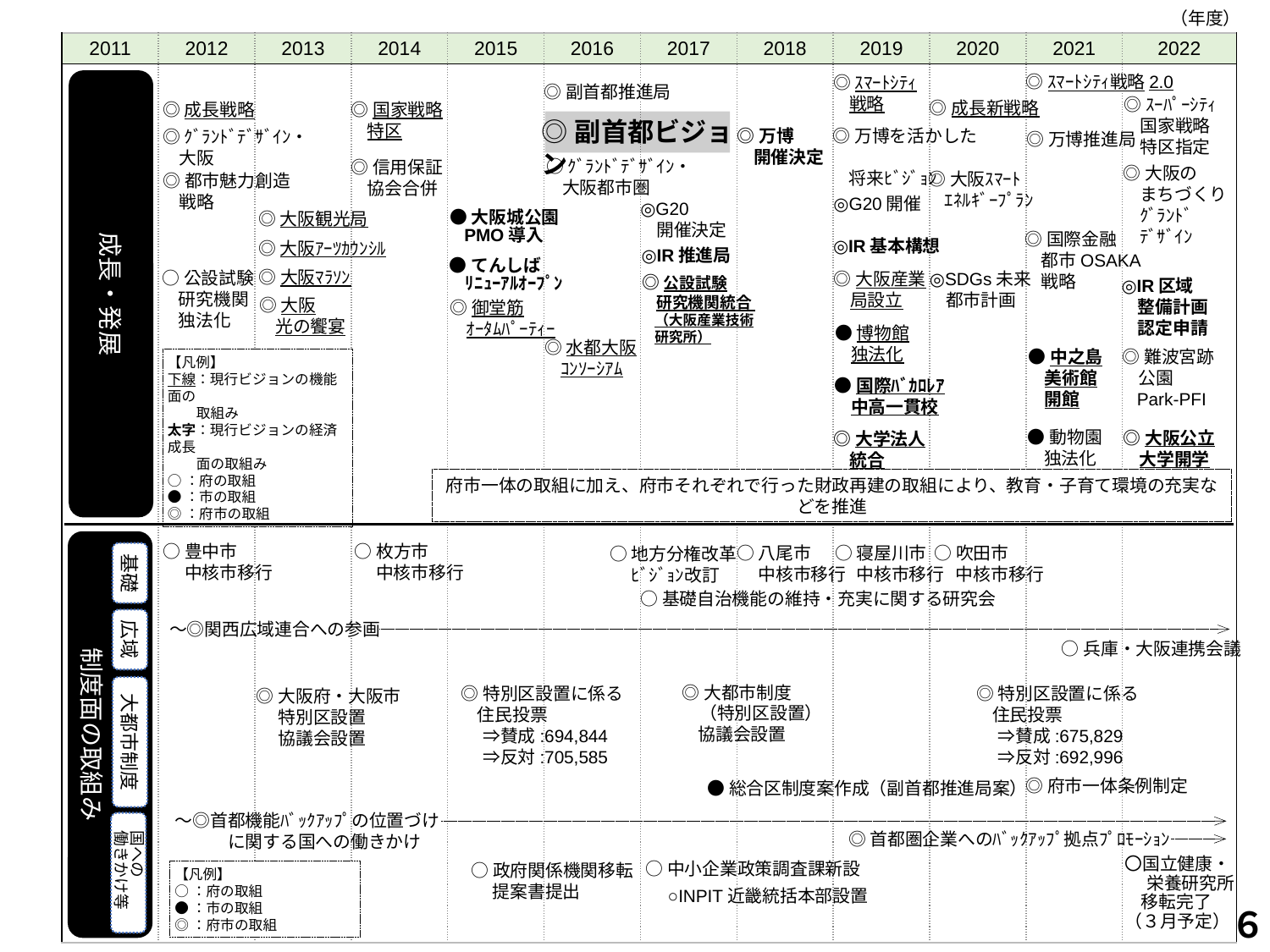

（年度）
| 2011 | 2012 | 2013 | 2014 | 2015 | 2016 | 2017 | 2018 | 2019 | 2020 | 2021 | 2022 |
| --- | --- | --- | --- | --- | --- | --- | --- | --- | --- | --- | --- |
|  |  |  |  |  |  |  |  |  |  |  |  |
|  |  |  |  |  |  |  |  |  |  |  |  |
◎ｽﾏｰﾄｼﾃｨ戦略2.0
◎ｽﾏｰﾄｼﾃｨ
   戦略
成長・発展
◎副首都推進局
◎ｽｰﾊﾟｰｼﾃｨ
   国家戦略
   特区指定
◎成長新戦略
◎国家戦略
   特区
◎成長戦略
◎副首都ビジョン

◎万博を活かした
   将来ﾋﾞｼﾞｮﾝ
◎万博
   開催決定
◎ｸﾞﾗﾝﾄﾞﾃﾞｻﾞｲﾝ・
   大阪
◎万博推進局
○ｸﾞﾗﾝﾄﾞﾃﾞｻﾞｲﾝ・
   大阪都市圏
◎信用保証
   協会合併
◎大阪の
   まちづくり
   ｸﾞﾗﾝﾄﾞ
   ﾃﾞｻﾞｲﾝ
◎大阪ｽﾏｰﾄ
   ｴﾈﾙｷﾞｰﾌﾟﾗﾝ
◎都市魅力創造
   戦略
◎G20開催
◎G20
   開催決定
◎大阪観光局
●大阪城公園
   PMO導入
◎国際金融
   都市OSAKA
   戦略
◎IR基本構想
◎大阪ｱｰﾂｶｳﾝｼﾙ
◎IR推進局
●てんしば
   ﾘﾆｭｰｱﾙｵｰﾌﾟﾝ
◎大阪ﾏﾗｿﾝ
○公設試験
   研究機関
   独法化
◎SDGs未来
   都市計画
◎大阪産業
   局設立
◎公設試験
   研究機関統合
   （大阪産業技術
   研究所）
◎IR区域
   整備計画
   認定申請
◎大阪
   光の饗宴
◎御堂筋
   ｵｰﾀﾑﾊﾟｰﾃｨｰ
●博物館
   独法化
◎水都大阪
   ｺﾝｿｰｼｱﾑ
◎難波宮跡
   公園
   Park-PFI
●中之島
   美術館
   開館
【凡例】
下線：現行ビジョンの機能面の
        取組み
太字：現行ビジョンの経済成長
        面の取組み
○：府の取組
●：市の取組
◎：府市の取組
●国際ﾊﾞｶﾛﾚｱ
   中高一貫校
●動物園
   独法化
◎大阪公立
   大学開学
◎大学法人
   統合
府市一体の取組に加え、府市それぞれで行った財政再建の取組により、教育・子育て環境の充実などを推進
制度面の取組み
○豊中市
　 中核市移行
○枚方市
　 中核市移行
○吹田市
　 中核市移行
○寝屋川市
　 中核市移行
○八尾市
　 中核市移行
○地方分権改革
　 ﾋﾞｼﾞｮﾝ改訂
基礎
○基礎自治機能の維持・充実に関する研究会
広域
～◎関西広域連合への参画
○兵庫・大阪連携会議
◎大都市制度
　（特別区設置）
   協議会設置
大都市制度
◎特別区設置に係る
   住民投票
　 ⇒賛成:675,829
　 ⇒反対:692,996
◎特別区設置に係る
   住民投票
　 ⇒賛成:694,844
　 ⇒反対:705,585
◎大阪府・大阪市
　 特別区設置
　 協議会設置
◎府市一体条例制定
●総合区制度案作成（副首都推進局案）
～◎首都機能ﾊﾞｯｸｱｯﾌﾟの位置づけ
　　　に関する国への働きかけ
  国への
  働きかけ等
◎首都圏企業へのﾊﾞｯｸｱｯﾌﾟ拠点ﾌﾟﾛﾓｰｼｮﾝ
〇国立健康・
　 栄養研究所
   移転完了
（３月予定）
○中小企業政策調査課新設
○政府関係機関移転
　 提案書提出
【凡例】
○：府の取組
●：市の取組
◎：府市の取組
○INPIT近畿統括本部設置
６